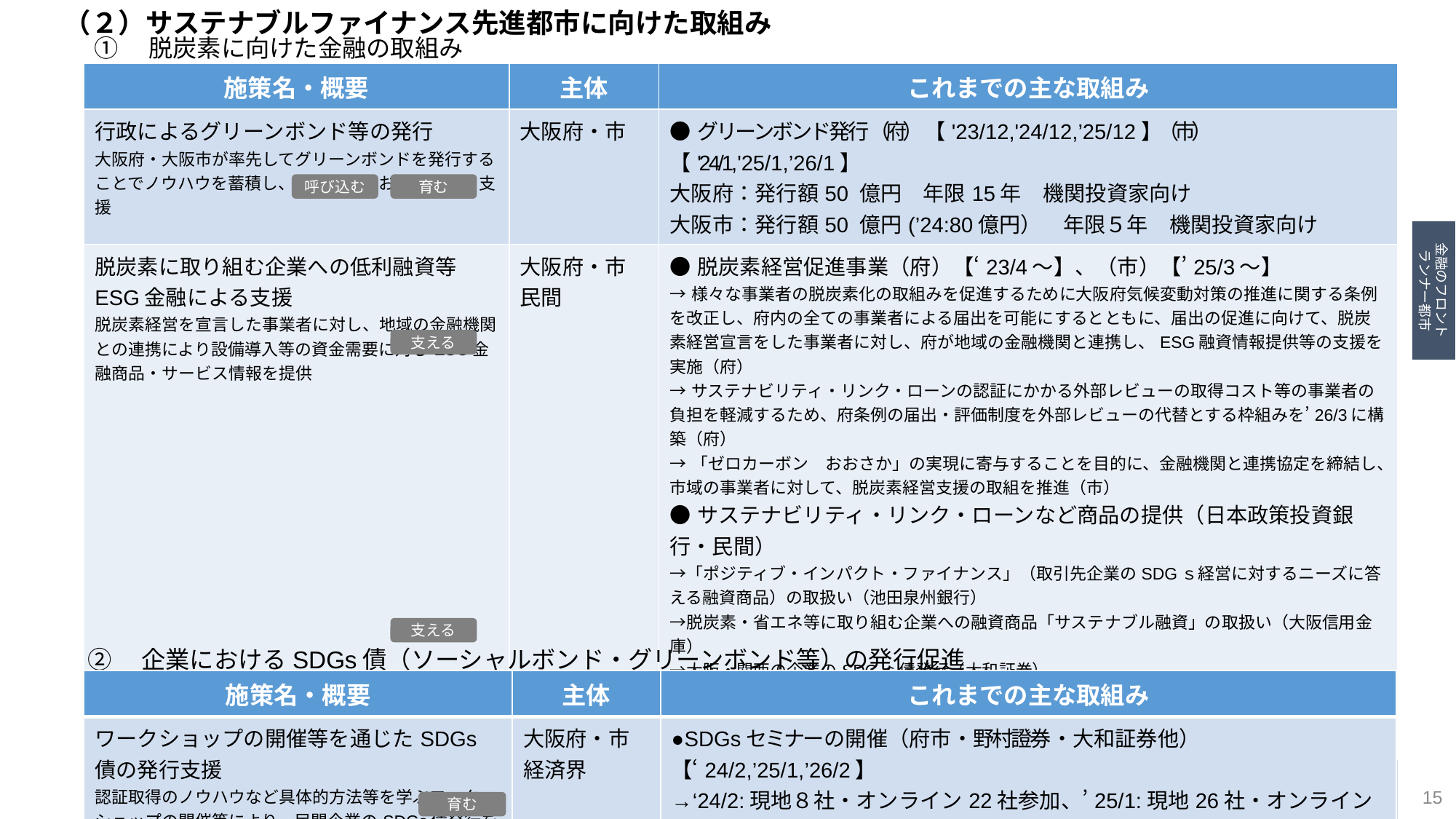

（２）サステナブルファイナンス先進都市に向けた取組み
①　脱炭素に向けた金融の取組み
| 施策名・概要 | 主体 | これまでの主な取組み |
| --- | --- | --- |
| 行政によるグリーンボンド等の発行 大阪府・大阪市が率先してグリーンボンドを発行することでノウハウを蓄積し、民間企業における発行を支援 | 大阪府・市 | ●グリーンボンド発行（府）【'23/12,'24/12,’25/12】（市）【'24/1,'25/1,’26/1】 大阪府：発行額50 億円　年限15年　機関投資家向け 大阪市：発行額50 億円(’24:80億円）　年限５年　機関投資家向け |
| 脱炭素に取り組む企業への低利融資等ESG金融による支援 脱炭素経営を宣言した事業者に対し、地域の金融機関との連携により設備導入等の資金需要に対しESG金融商品・サービス情報を提供 | 大阪府・市 民間 | ●脱炭素経営促進事業（府）【‘23/4～】、（市）【’25/3～】 →様々な事業者の脱炭素化の取組みを促進するために大阪府気候変動対策の推進に関する条例を改正し、府内の全ての事業者による届出を可能にするとともに、届出の促進に向けて、脱炭素経営宣言をした事業者に対し、府が地域の金融機関と連携し、ESG融資情報提供等の支援を実施（府） →サステナビリティ・リンク・ローンの認証にかかる外部レビューの取得コスト等の事業者の負担を軽減するため、府条例の届出・評価制度を外部レビューの代替とする枠組みを’26/3に構築（府） →「ゼロカーボン　おおさか」の実現に寄与することを目的に、金融機関と連携協定を締結し、市域の事業者に対して、脱炭素経営支援の取組を推進（市） ●サステナビリティ・リンク・ローンなど商品の提供（日本政策投資銀行・民間） →「ポジティブ・インパクト・ファイナンス」（取引先企業のSDGｓ経営に対するニーズに答える融資商品）の取扱い（池田泉州銀行） →脱炭素・省エネ等に取り組む企業への融資商品「サステナブル融資」の取扱い（大阪信用金庫） →大阪・関西の企業のSDGｓ債発行（大和証券） →サステナブルファイナンス商品の提供（日本政策投資銀行） →サステナブルリンクローン、グリーンローンの発行（日本生命） →企業のグリーン転換社債等の発行（野村證券） |
| ESG等に取り組む企業への金利優遇等にかかる普及・啓発 ESG等への取組を融資などにおいて優遇する取組みを、ホームページ等で発信 | 民間 大阪府・市 経済界 | ●サステナビリティ・リンク・ローンなどの取組みのHP等での発信（民間） |
育む
呼び込む
金融のフロント
ランナー都市
支える
支える
②　企業におけるSDGs債（ソーシャルボンド・グリーンボンド等）の発行促進
| 施策名・概要 | 主体 | これまでの主な取組み |
| --- | --- | --- |
| ワークショップの開催等を通じたSDGs債の発行支援 認証取得のノウハウなど具体的方法等を学ぶワークショップの開催等により、民間企業のSDGs債発行を支援 | 大阪府・市 経済界 | ●SDGsセミナーの開催（府市・野村證券・大和証券他）【‘24/2,’25/1,’26/2】 →‘24/2:現地８社・オンライン22社参加、’25/1:現地26社・オンライン14社参加 　’26/2:オンライン34社参加 |
15
育む